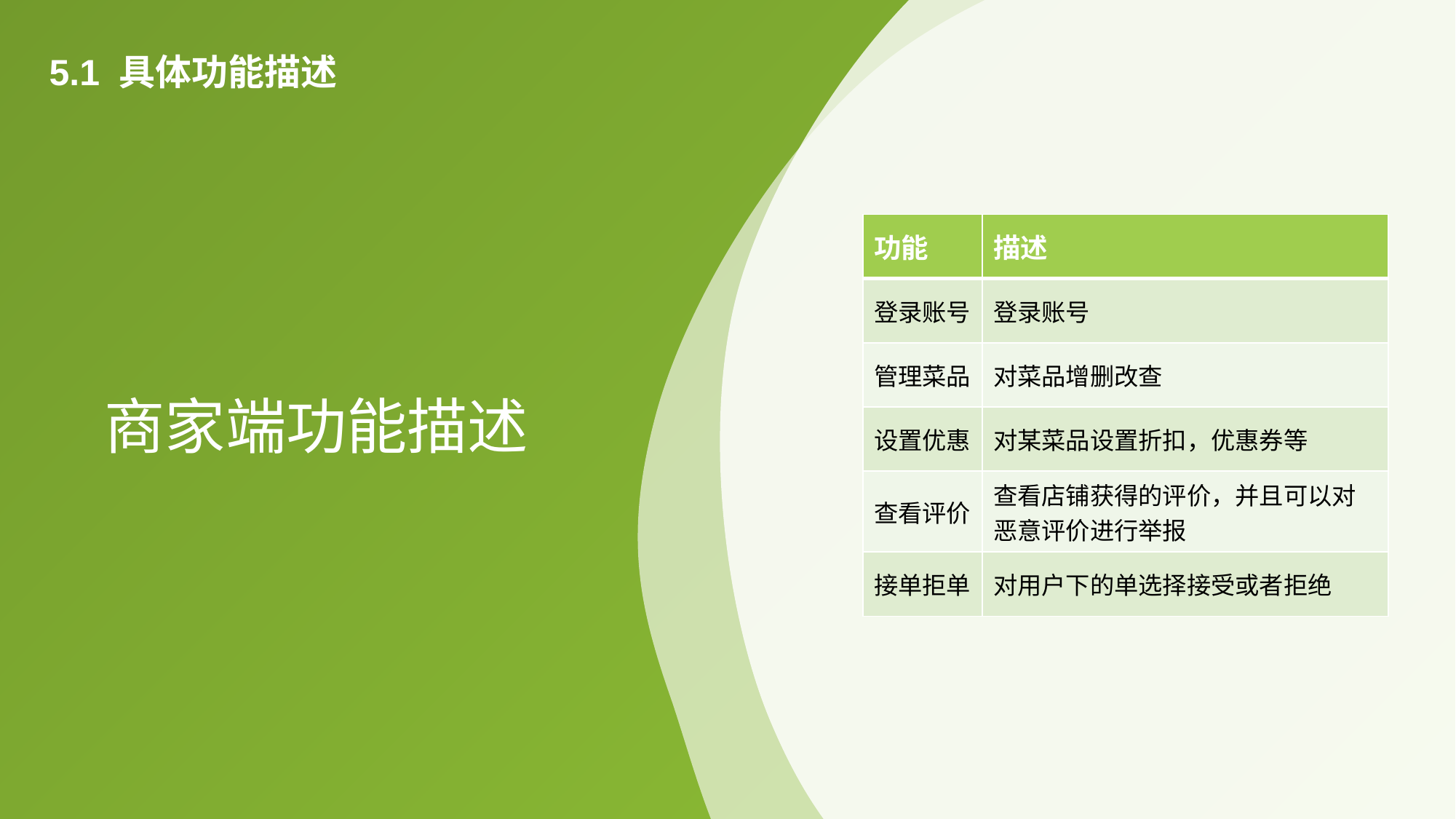

5.1 具体功能描述
| 功能 | 描述 |
| --- | --- |
| 登录账号 | 登录账号 |
| 管理菜品 | 对菜品增删改查 |
| 设置优惠 | 对某菜品设置折扣，优惠券等 |
| 查看评价 | 查看店铺获得的评价，并且可以对恶意评价进行举报 |
| 接单拒单 | 对用户下的单选择接受或者拒绝 |
商家端功能描述